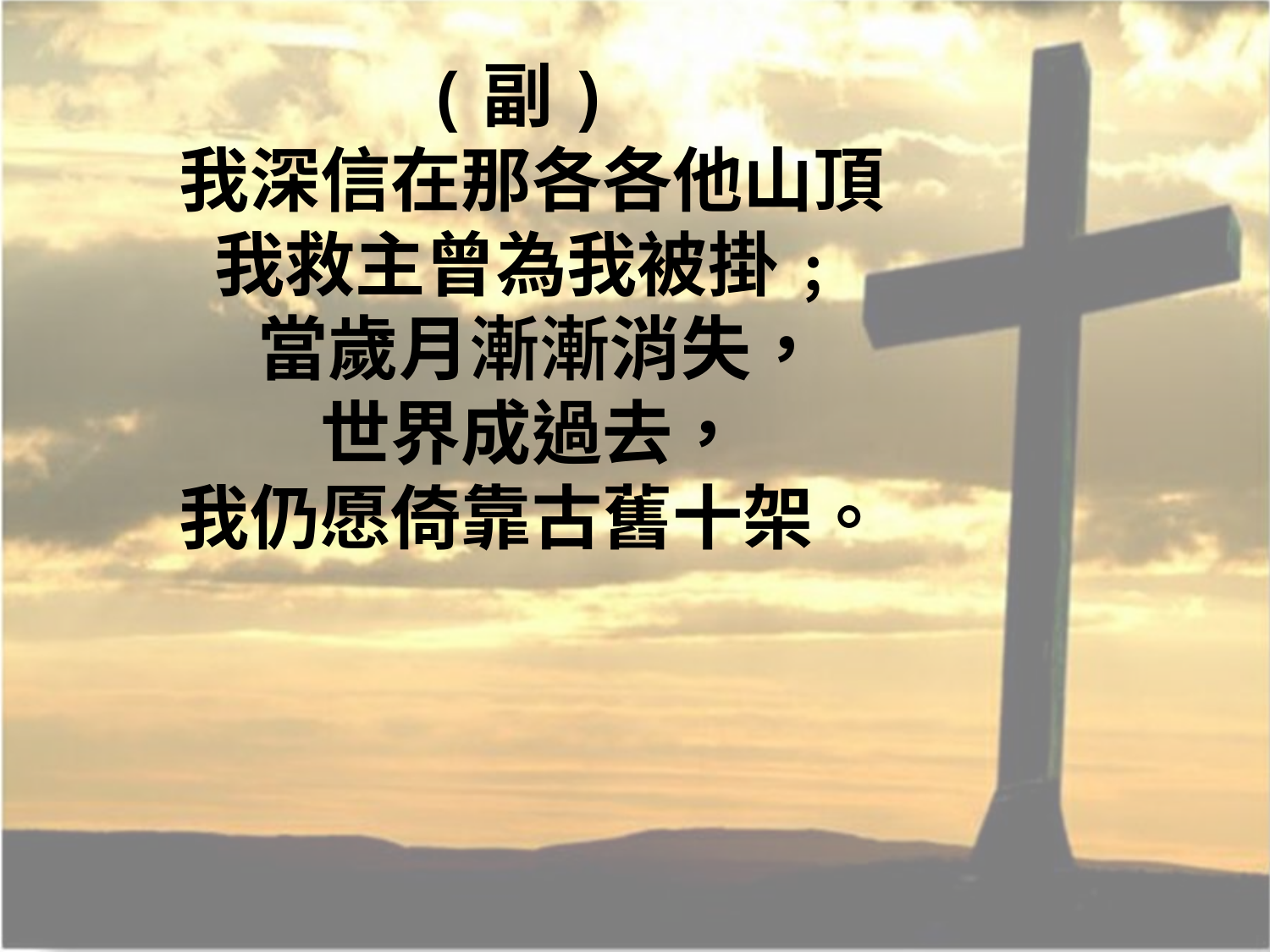

# (副) 我深信在那各各他山頂 我救主曾為我被掛﹔ 當歲月漸漸消失， 世界成過去， 我仍愿倚靠古舊十架。